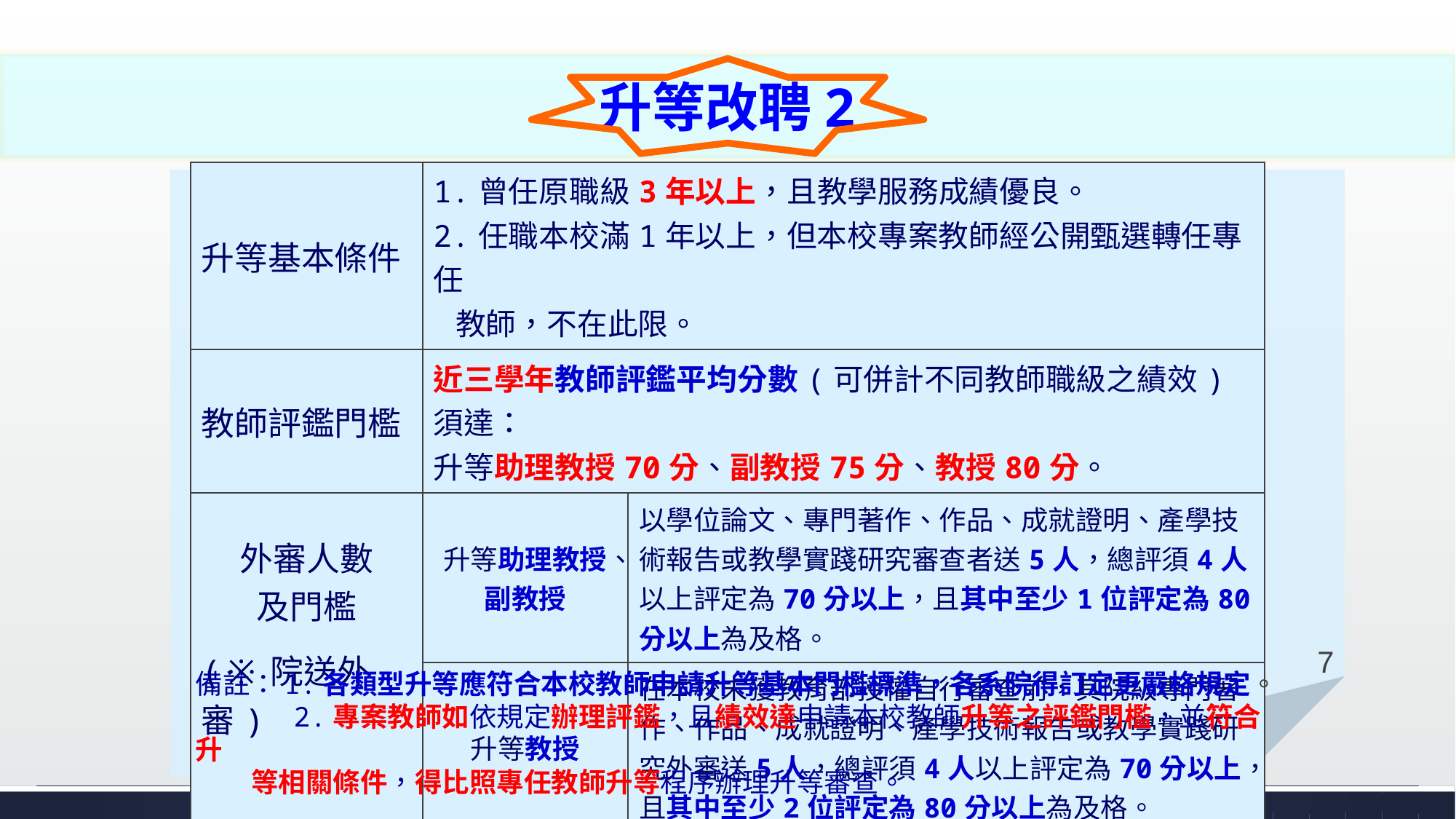

升等改聘2

| 升等基本條件 | 1.曾任原職級3年以上，且教學服務成績優良。 2.任職本校滿1年以上，但本校專案教師經公開甄選轉任專任 教師，不在此限。 |  |
| --- | --- | --- |
| 教師評鑑門檻 | 近三學年教師評鑑平均分數(可併計不同教師職級之績效)須達： 升等助理教授70分、副教授75分、教授80分。 |  |
| 外審人數 及門檻 (※院送外審) | 升等助理教授、副教授 | 以學位論文、專門著作、作品、成就證明、產學技術報告或教學實踐研究審查者送5人，總評須4人以上評定為70分以上，且其中至少1位評定為80分以上為及格。 |
|  | 升等教授 | 在本校未獲教育部授權自行審查前，其院級專門著作、作品、成就證明、產學技術報告或教學實踐研究外審送5人，總評須4人以上評定為70分以上，且其中至少2位評定為80分以上為及格。 |

#
7
備註：1.各類型升等應符合本校教師申請升等基本門檻標準，各系院得訂定更嚴格規定。
      2.專案教師如依規定辦理評鑑，且績效達申請本校教師升等之評鑑門檻，並符合升
        等相關條件，得比照專任教師升等程序辦理升等審查。